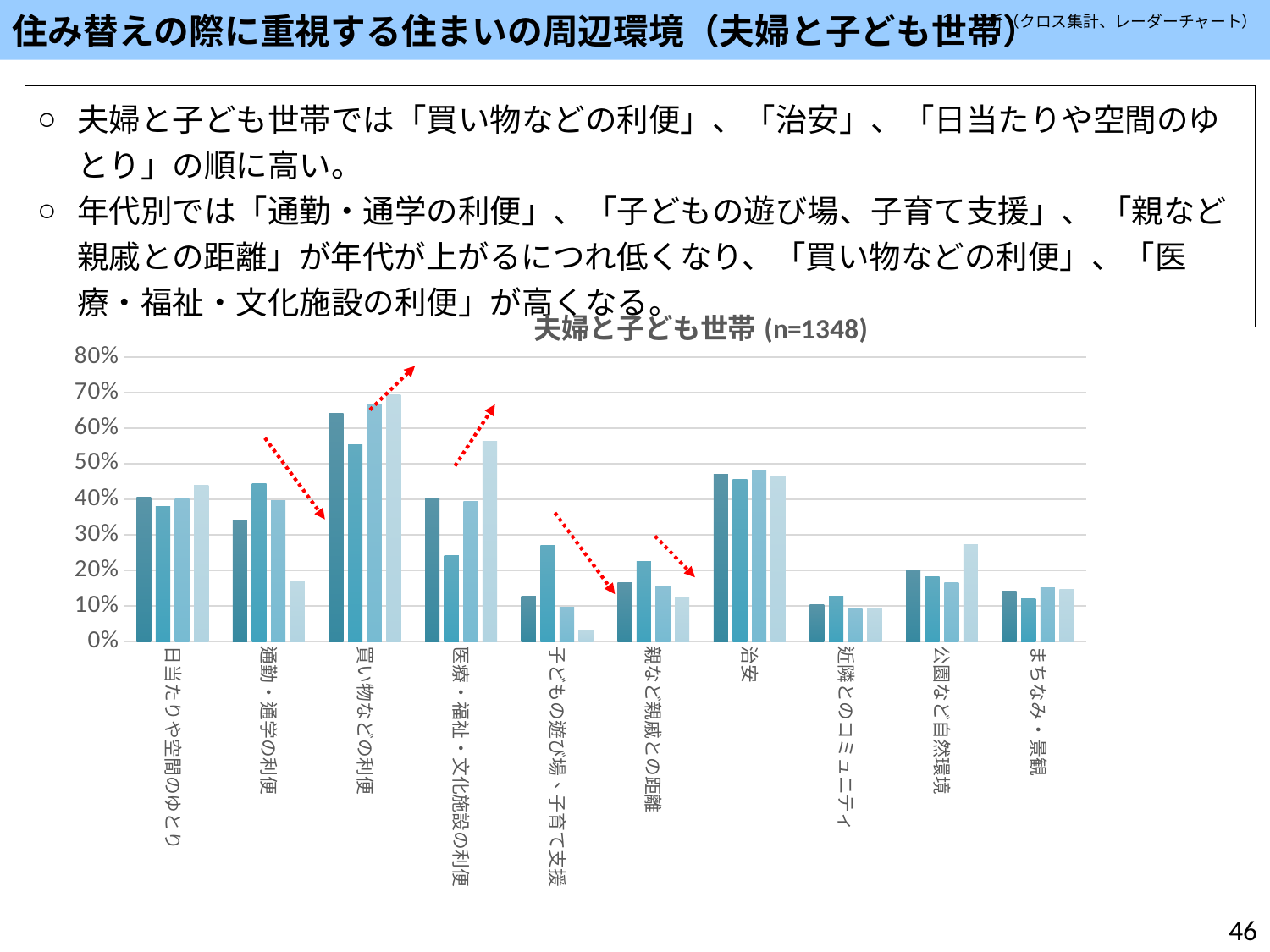

住み替えの際に重視する住まいの周辺環境（夫婦と子ども世帯）
３．分析（クロス集計、レーダーチャート）
夫婦と子ども世帯では「買い物などの利便」、「治安」、「日当たりや空間のゆとり」の順に高い。
年代別では「通勤・通学の利便」、「子どもの遊び場、子育て支援」、 「親など親戚との距離」が年代が上がるにつれ低くなり、「買い物などの利便」、「医療・福祉・文化施設の利便」が高くなる。

### Chart:

| Category | 夫婦と子ども世帯平均 | 20～39歳 | 40～59歳 | 60歳以上 |
|---|---|---|---|---|
| 日当たりや空間のゆとり | 0.4065281899109792 | 0.38010204081632654 | 0.4018018018018018 | 0.4389027431421446 |
| 通勤・通学の利便 | 0.3427299703264095 | 0.44387755102040816 | 0.39639639639639634 | 0.16957605985037405 |
| 買い物などの利便 | 0.6409495548961424 | 0.5535714285714286 | 0.664864864864865 | 0.6932668329177057 |
| 医療・福祉・文化施設の利便 | 0.40059347181008903 | 0.24234693877551022 | 0.39459459459459456 | 0.5635910224438903 |
| 子どもの遊び場、子育て支援 | 0.1275964391691395 | 0.27040816326530615 | 0.09549549549549549 | 0.032418952618453865 |
| 親など親戚との距離 | 0.16543026706231453 | 0.22448979591836735 | 0.15495495495495495 | 0.12219451371571072 |
| 治安 | 0.47032640949554894 | 0.45663265306122447 | 0.4828828828828829 | 0.46633416458852867 |
| 近隣とのコミュニティ | 0.10311572700296735 | 0.12755102040816327 | 0.0918918918918919 | 0.09476309226932668 |
| 公園など自然環境 | 0.20178041543026706 | 0.18112244897959184 | 0.16576576576576577 | 0.2718204488778055 |
| まちなみ・景観 | 0.14094955489614244 | 0.11989795918367348 | 0.15135135135135136 | 0.14713216957605985 |
46